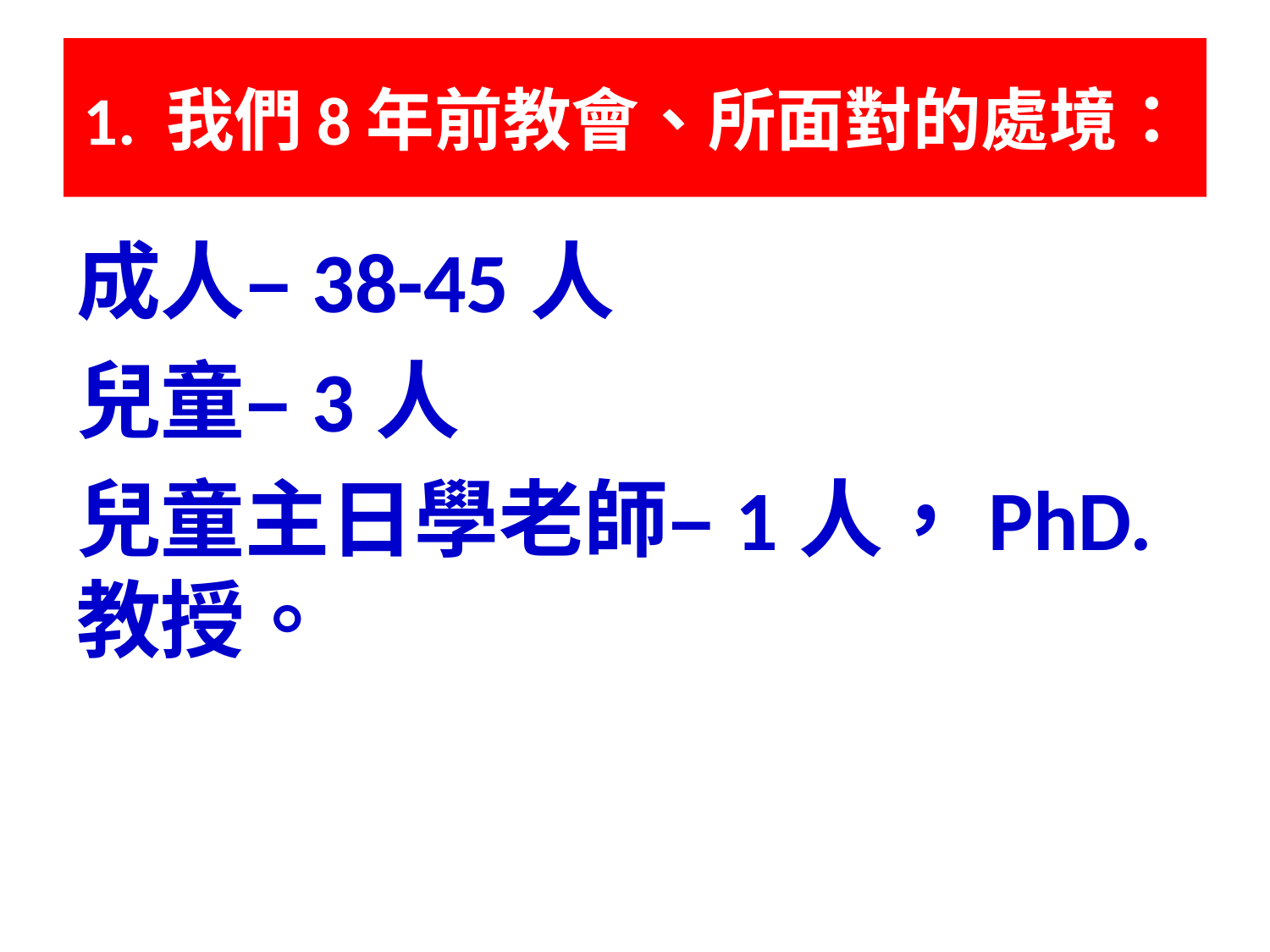

# 1. 我們8年前教會、所面對的處境：
成人–38-45人
兒童–3人
兒童主日學老師–1人，PhD. 教授。